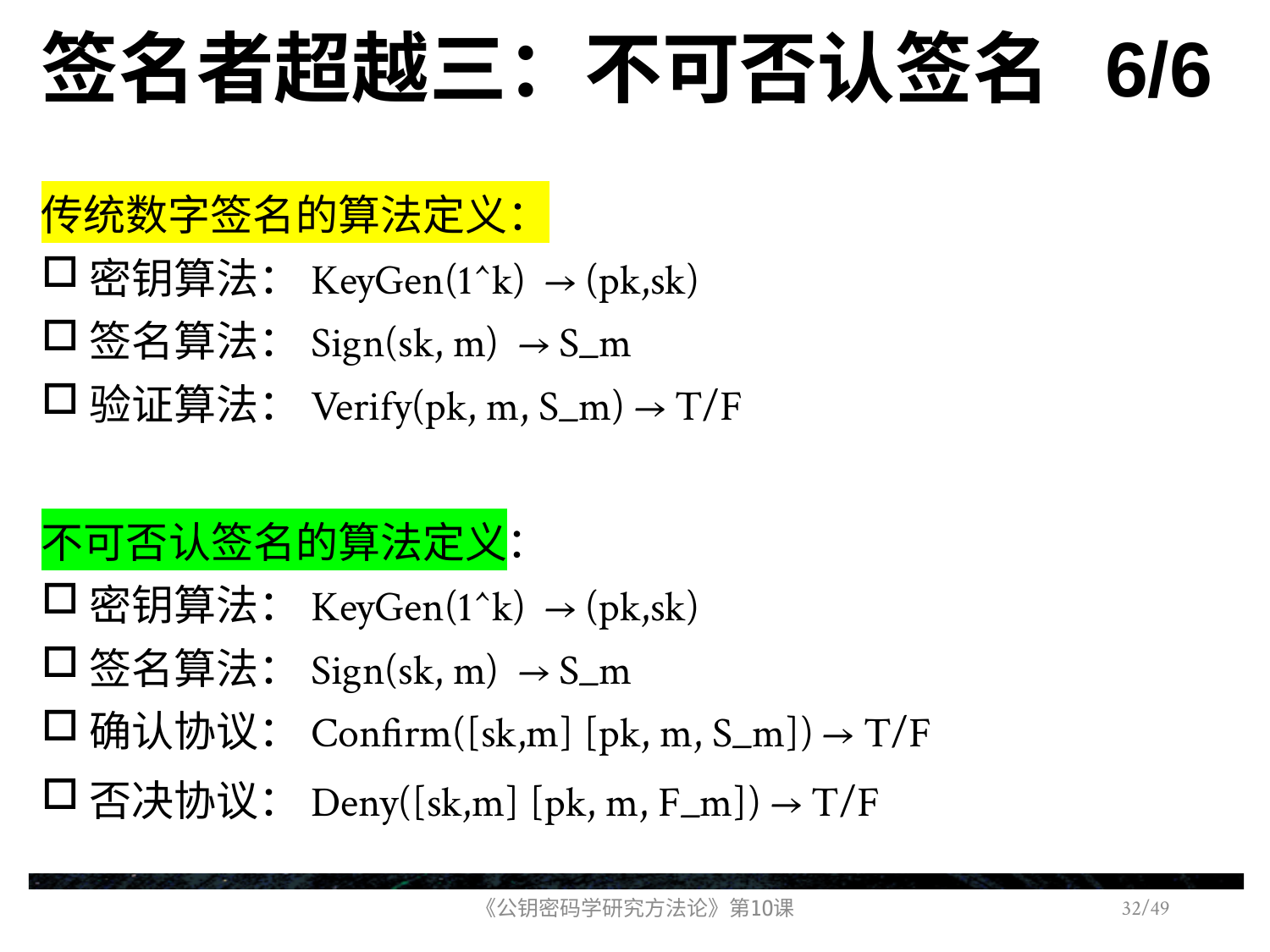

# 签名者超越三：不可否认签名  6/6
传统数字签名的算法定义：
密钥算法：KeyGen(1^k)  → (pk,sk)
签名算法：Sign(sk, m)  → S_m
验证算法：Verify(pk, m, S_m) → T/F

不可否认签名的算法定义：
密钥算法：KeyGen(1^k)  → (pk,sk)
签名算法：Sign(sk, m)  → S_m
确认协议：Confirm([sk,m] [pk, m, S_m]) → T/F
否决协议：Deny([sk,m] [pk, m, F_m]) → T/F

《公钥密码学研究方法论》第10课
32/49